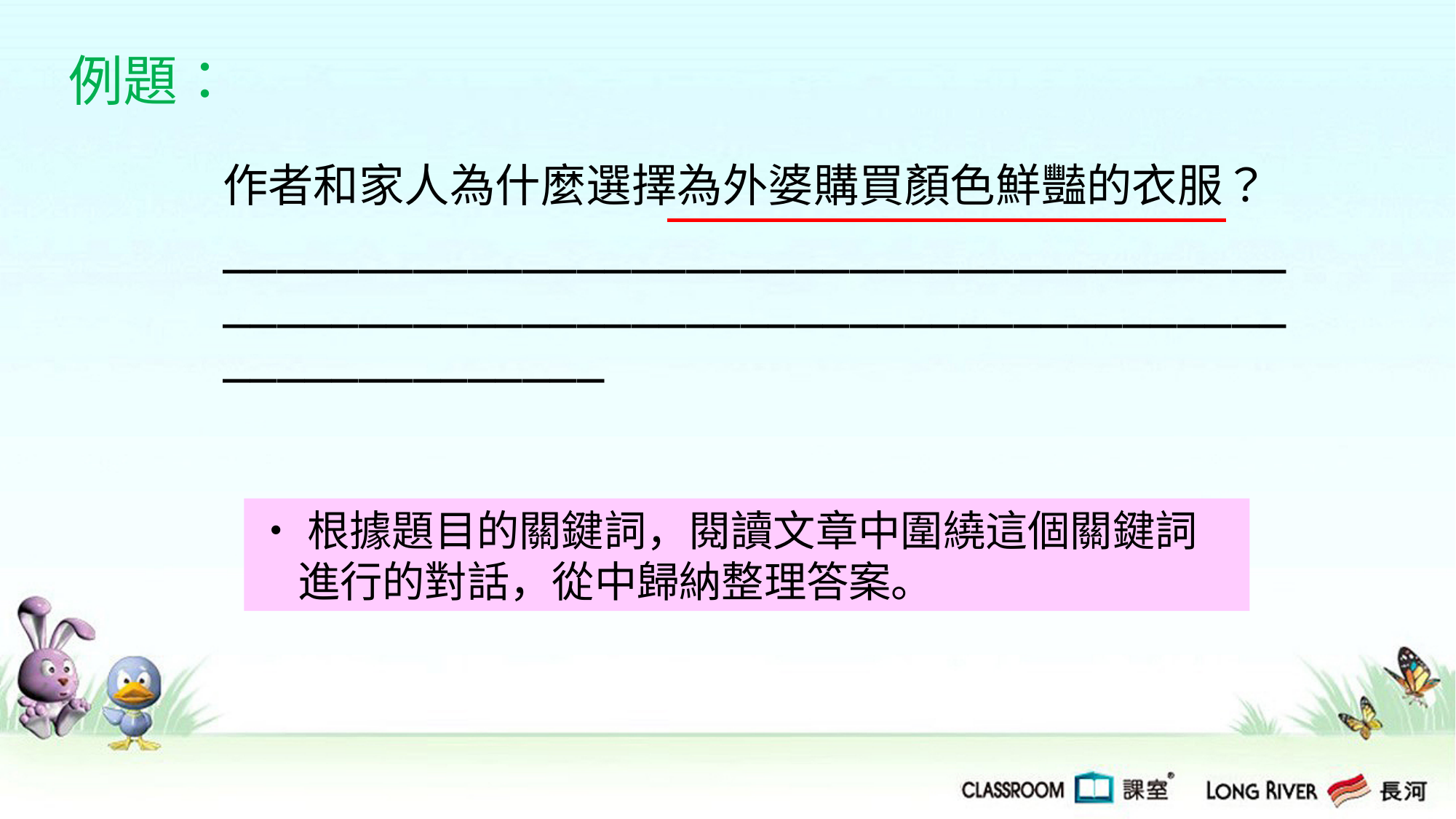

例題：
作者和家人為什麼選擇為外婆購買顏色鮮豔的衣服？
____________________________________________________________________________________________
‧根據題目的關鍵詞，閱讀文章中圍繞這個關鍵詞進行的對話，從中歸納整理答案。